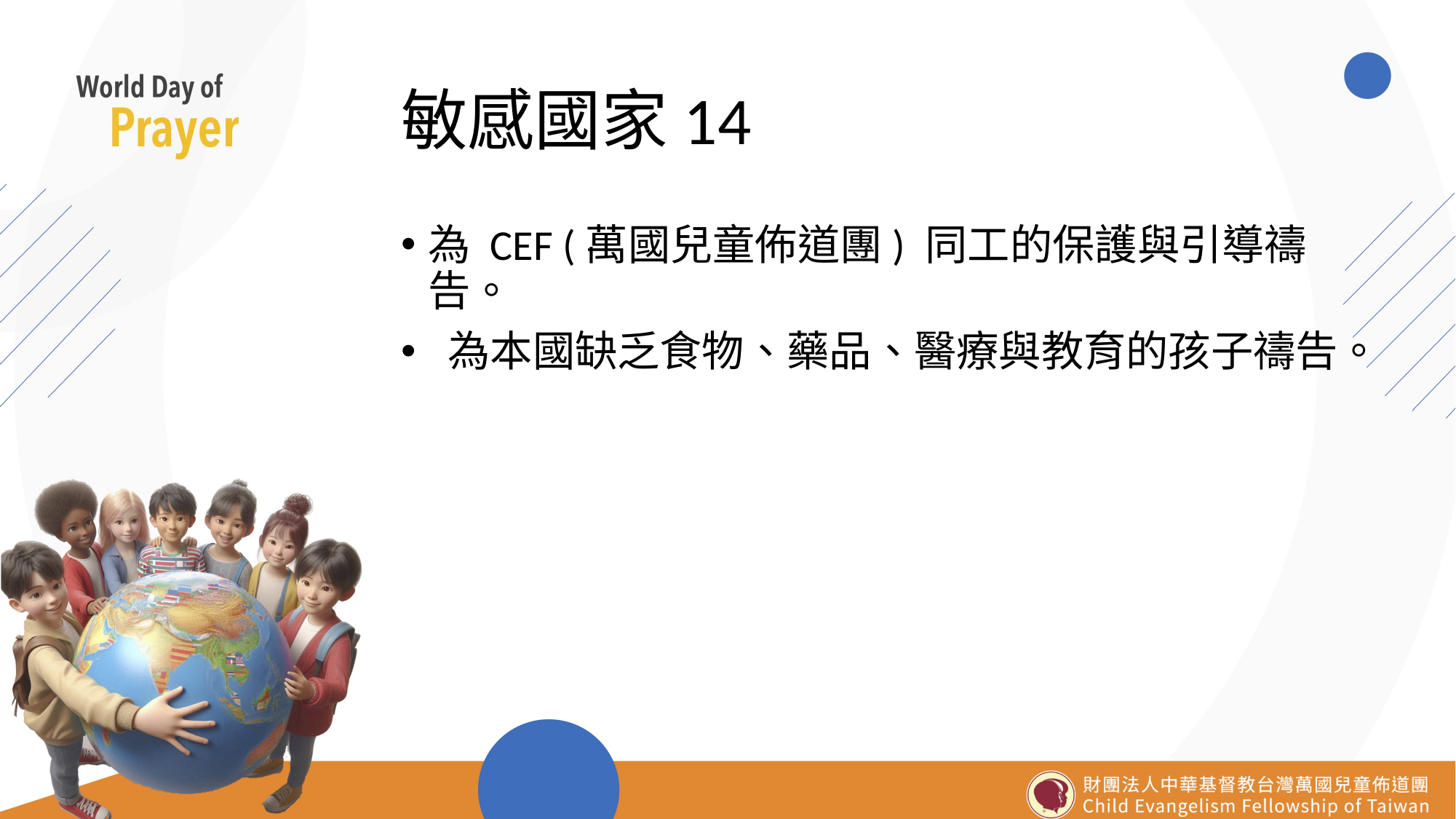

# 敏感國家14
為 CEF (萬國兒童佈道團) 同工的保護與引導禱告。
 為本國缺乏食物、藥品、醫療與教育的孩子禱告。